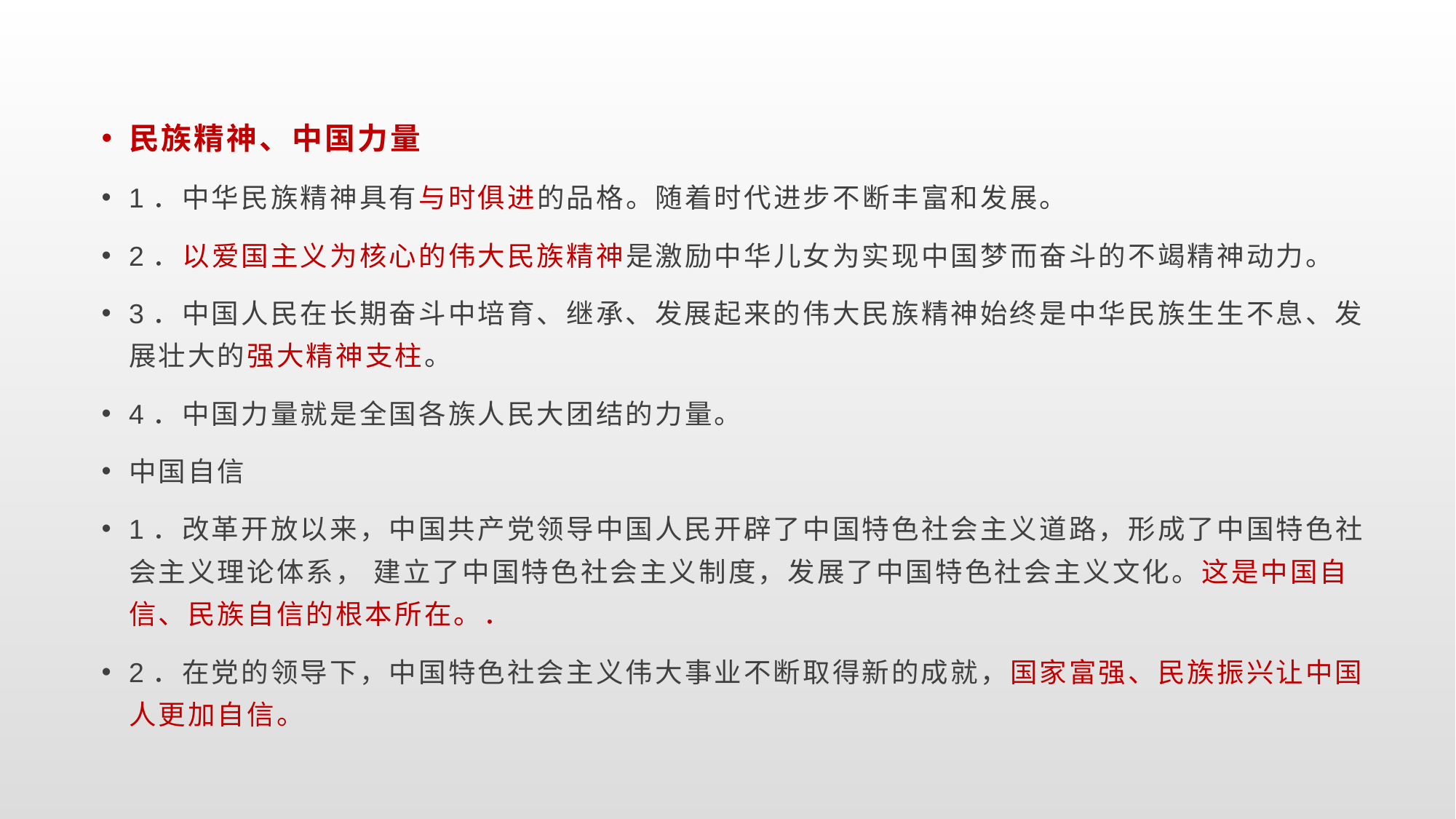

民族精神、中国力量
1．中华民族精神具有与时俱进的品格。随着时代进步不断丰富和发展。
2．以爱国主义为核心的伟大民族精神是激励中华儿女为实现中国梦而奋斗的不竭精神动力。
3．中国人民在长期奋斗中培育、继承、发展起来的伟大民族精神始终是中华民族生生不息、发展壮大的强大精神支柱。
4．中国力量就是全国各族人民大团结的力量。
中国自信
1．改革开放以来，中国共产党领导中国人民开辟了中国特色社会主义道路，形成了中国特色社会主义理论体系， 建立了中国特色社会主义制度，发展了中国特色社会主义文化。这是中国自信、民族自信的根本所在。．
2．在党的领导下，中国特色社会主义伟大事业不断取得新的成就，国家富强、民族振兴让中国人更加自信。